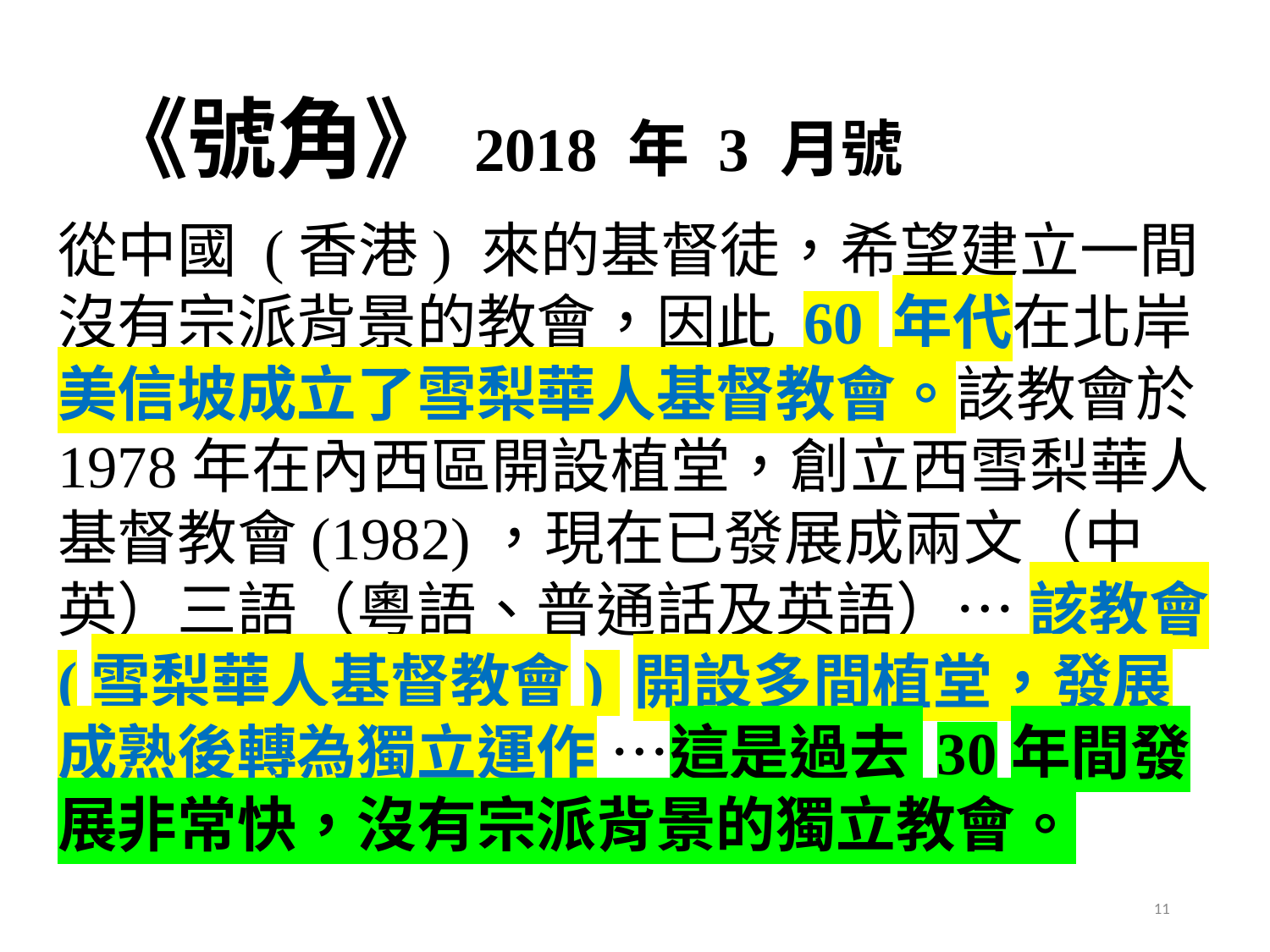

# 《號角》2018 年 3 月號
從中國 (香港) 來的基督徒，希望建立一間沒有宗派背景的教會，因此 60 年代在北岸美信坡成立了雪梨華人基督教會。該教會於1978年在內西區開設植堂，創立西雪梨華人基督教會(1982)，現在已發展成兩文（中英）三語（粵語、普通話及英語）… 該教會 (雪梨華人基督教會) 開設多間植堂，發展成熟後轉為獨立運作 …這是過去 30年間發展非常快，沒有宗派背景的獨立教會。
11